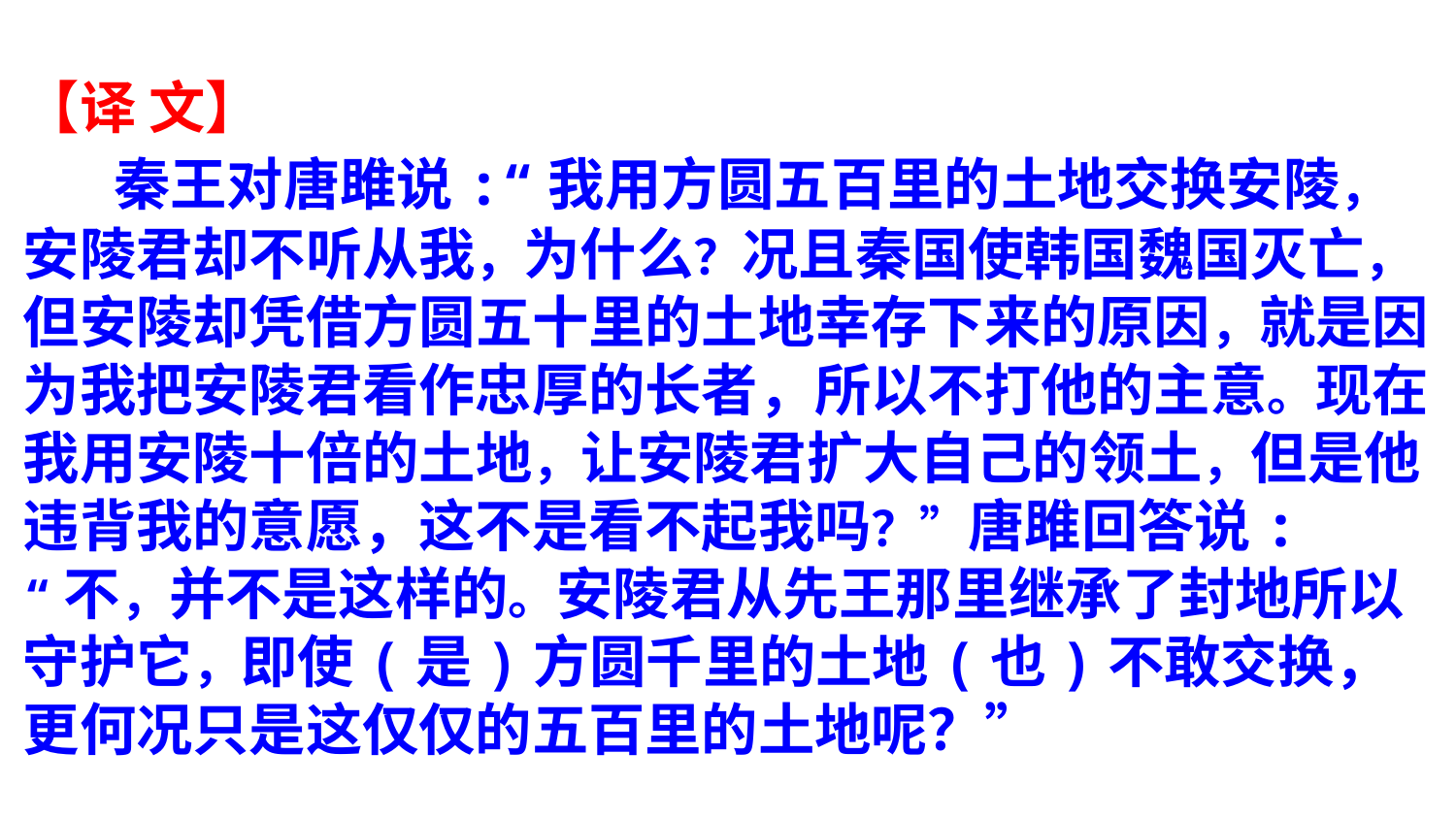

【译 文】
      秦王对唐雎说:“我用方圆五百里的土地交换安陵，安陵君却不听从我，为什么？况且秦国使韩国魏国灭亡，但安陵却凭借方圆五十里的土地幸存下来的原因，就是因为我把安陵君看作忠厚的长者，所以不打他的主意。现在我用安陵十倍的土地，让安陵君扩大自己的领土，但是他违背我的意愿，这不是看不起我吗？”唐雎回答说:“不，并不是这样的。安陵君从先王那里继承了封地所以守护它，即使(是)方圆千里的土地(也)不敢交换，更何况只是这仅仅的五百里的土地呢？”